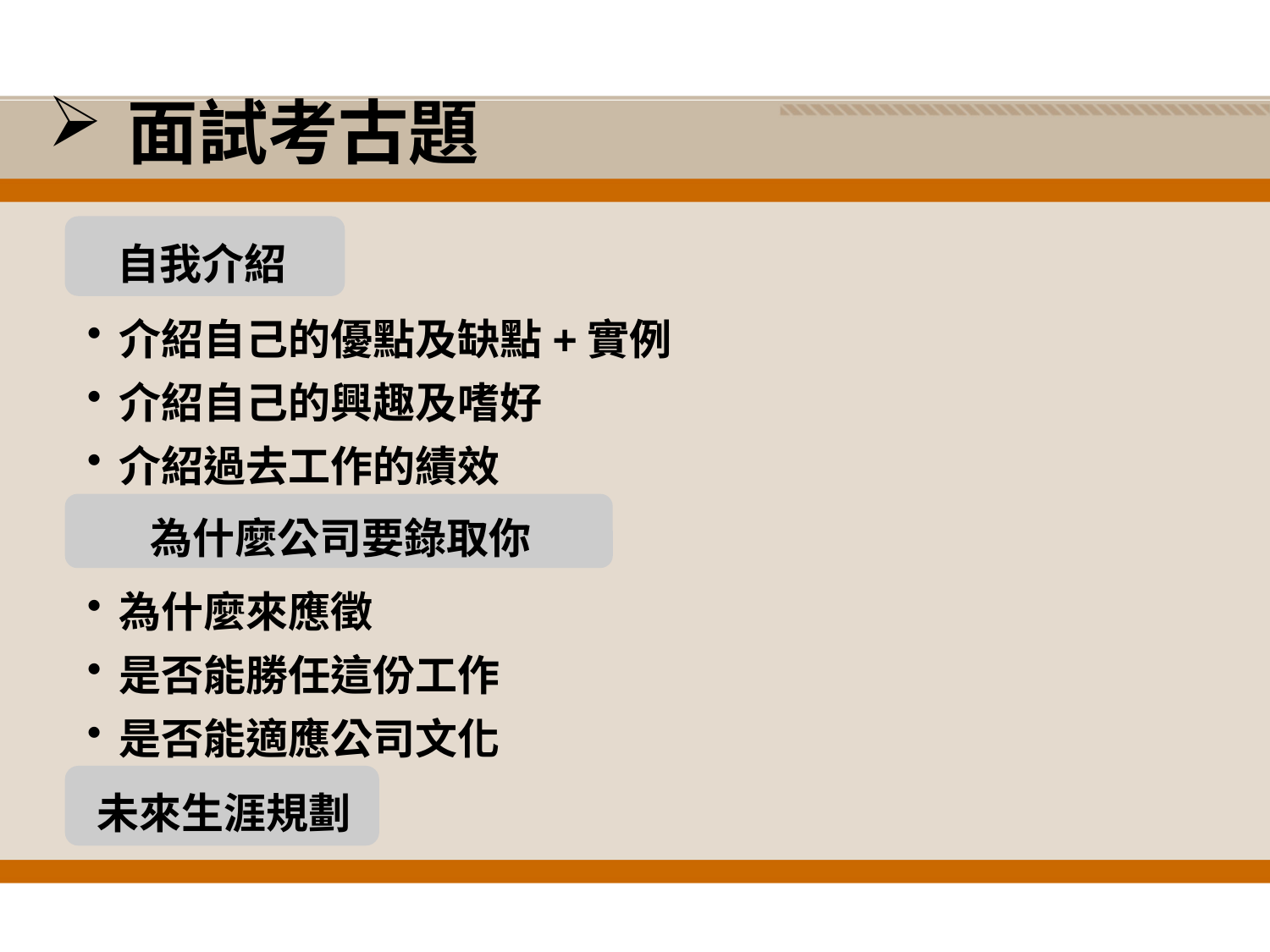

# 面試考古題
自我介紹
介紹自己的優點及缺點+實例
介紹自己的興趣及嗜好
介紹過去工作的績效

為什麼公司要錄取你
為什麼來應徵
是否能勝任這份工作
是否能適應公司文化

未來生涯規劃